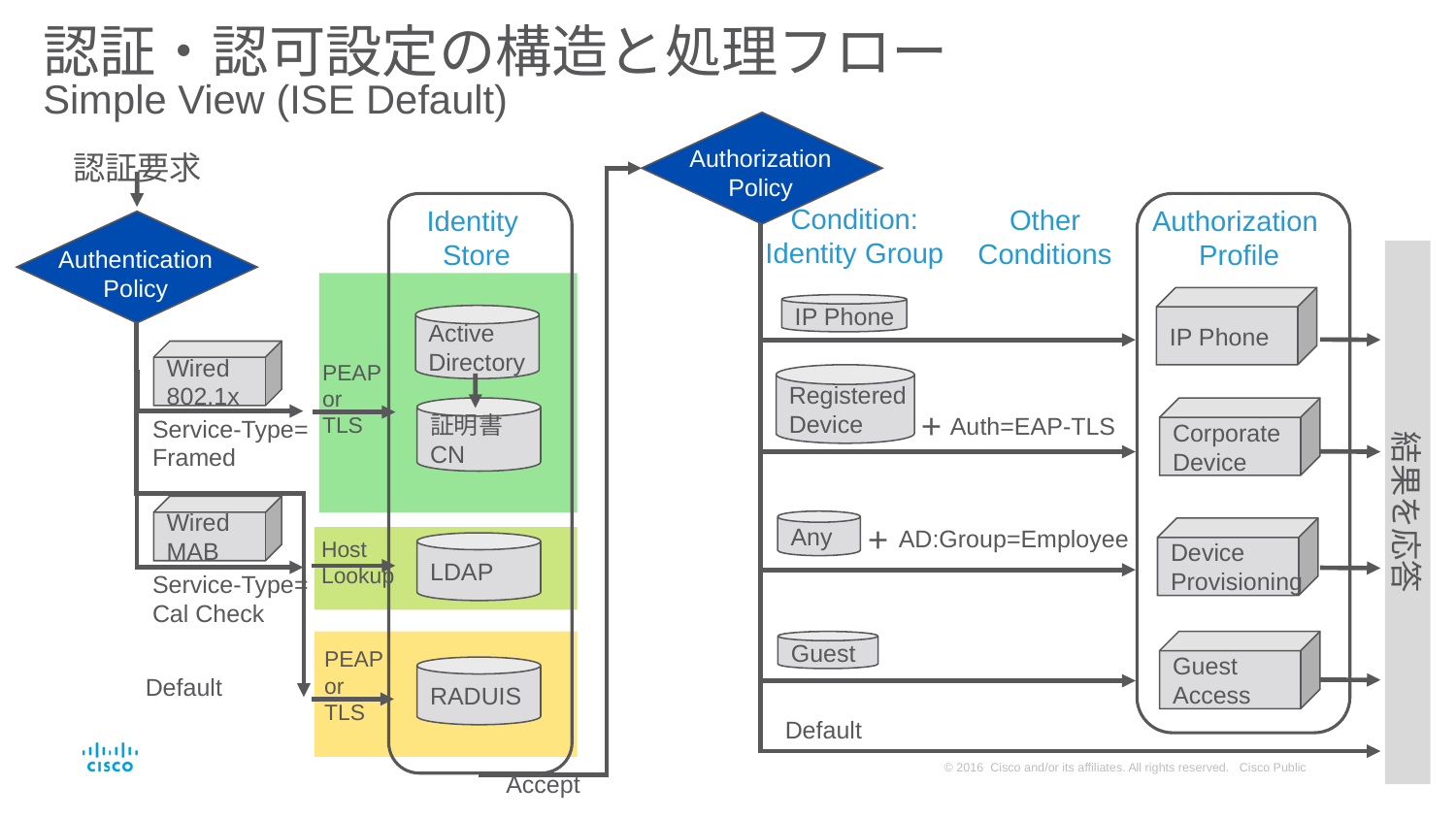

# 認証・認可設定の構造と処理フロー Simple View (ISE Default)

Authorization Policy
認証要求

Condition:
Identity Group
Other
Conditions
Identity
Store
Authorization
Profile

Authentication Policy

結果を応答

IP Phone
IP Phone
Active
Directory
Wired
802.1x
PEAP or
TLS
Registered
Device

証明書
CN
Corporate
Device
Auth=EAP-TLS
＋
Service-Type=
Framed
Wired
MAB
Any
AD:Group=Employee
＋
Device
Provisioning

Host Lookup
LDAP
Service-Type=
Cal Check
Guest
Access

Guest
PEAP or
TLS
RADUIS
Default
Default
Accept